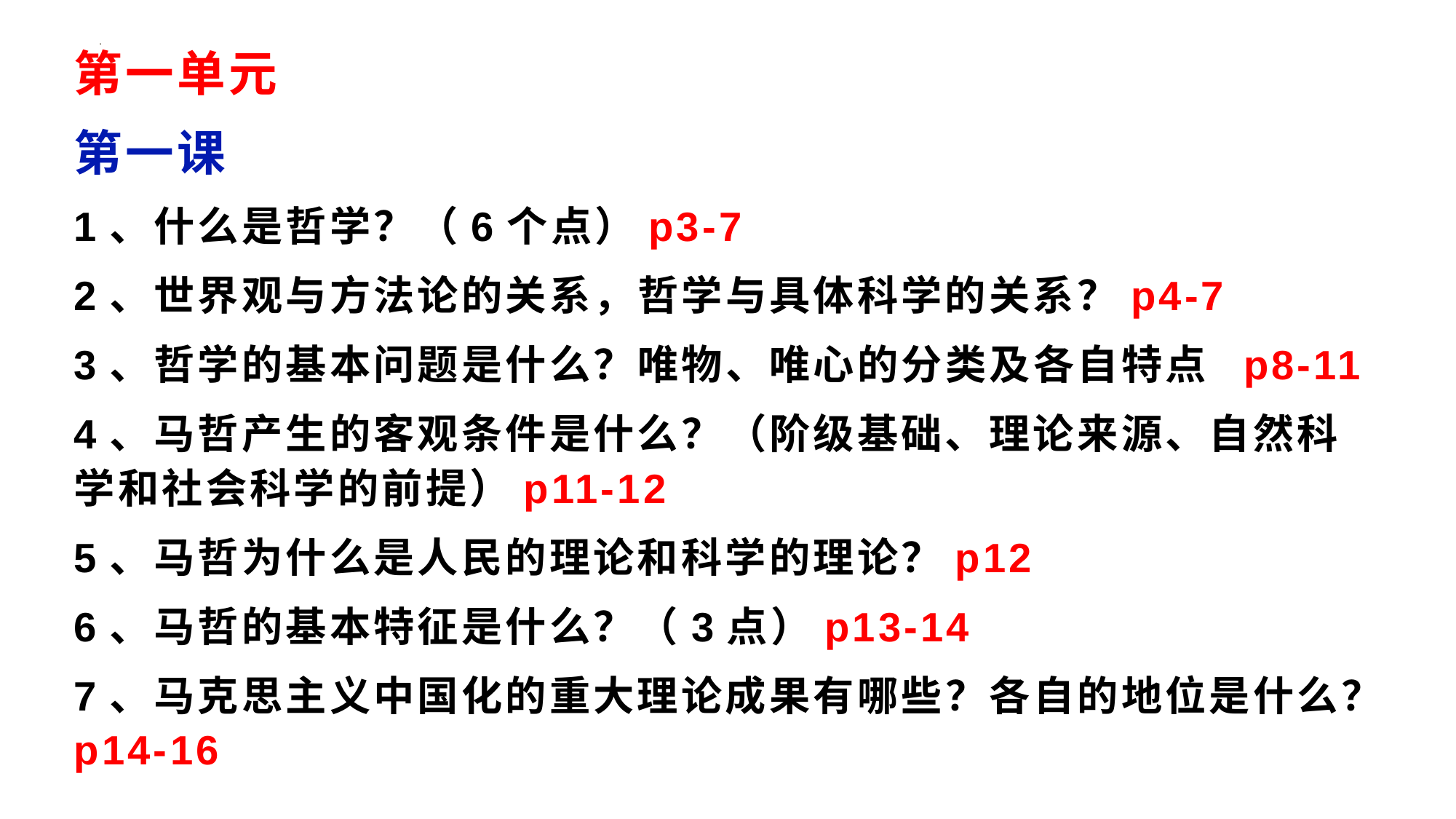

第一单元
第一课
1、什么是哲学？（6个点）p3-7
2、世界观与方法论的关系，哲学与具体科学的关系？p4-7
3、哲学的基本问题是什么？唯物、唯心的分类及各自特点  p8-11
4、马哲产生的客观条件是什么？（阶级基础、理论来源、自然科学和社会科学的前提）p11-12
5、马哲为什么是人民的理论和科学的理论？p12
6、马哲的基本特征是什么？（3点）p13-14
7、马克思主义中国化的重大理论成果有哪些？各自的地位是什么？p14-16